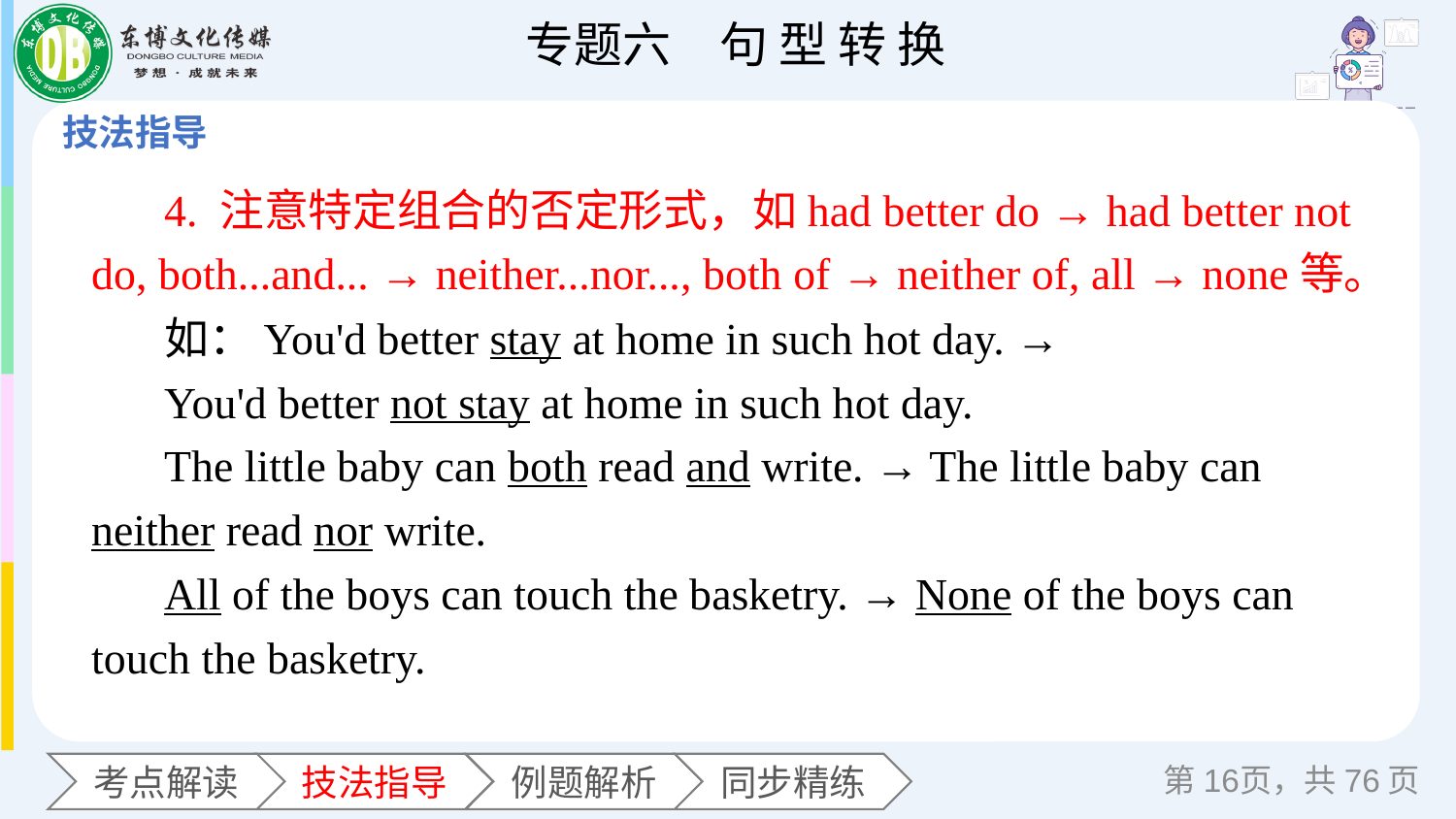

4. 注意特定组合的否定形式，如had better do → had better not do, both...and... → neither...nor..., both of → neither of, all → none等。
如：You'd better stay at home in such hot day. →
You'd better not stay at home in such hot day.
The little baby can both read and write. → The little baby can neither read nor write.
All of the boys can touch the basketry. → None of the boys can touch the basketry.
第16页，共76页